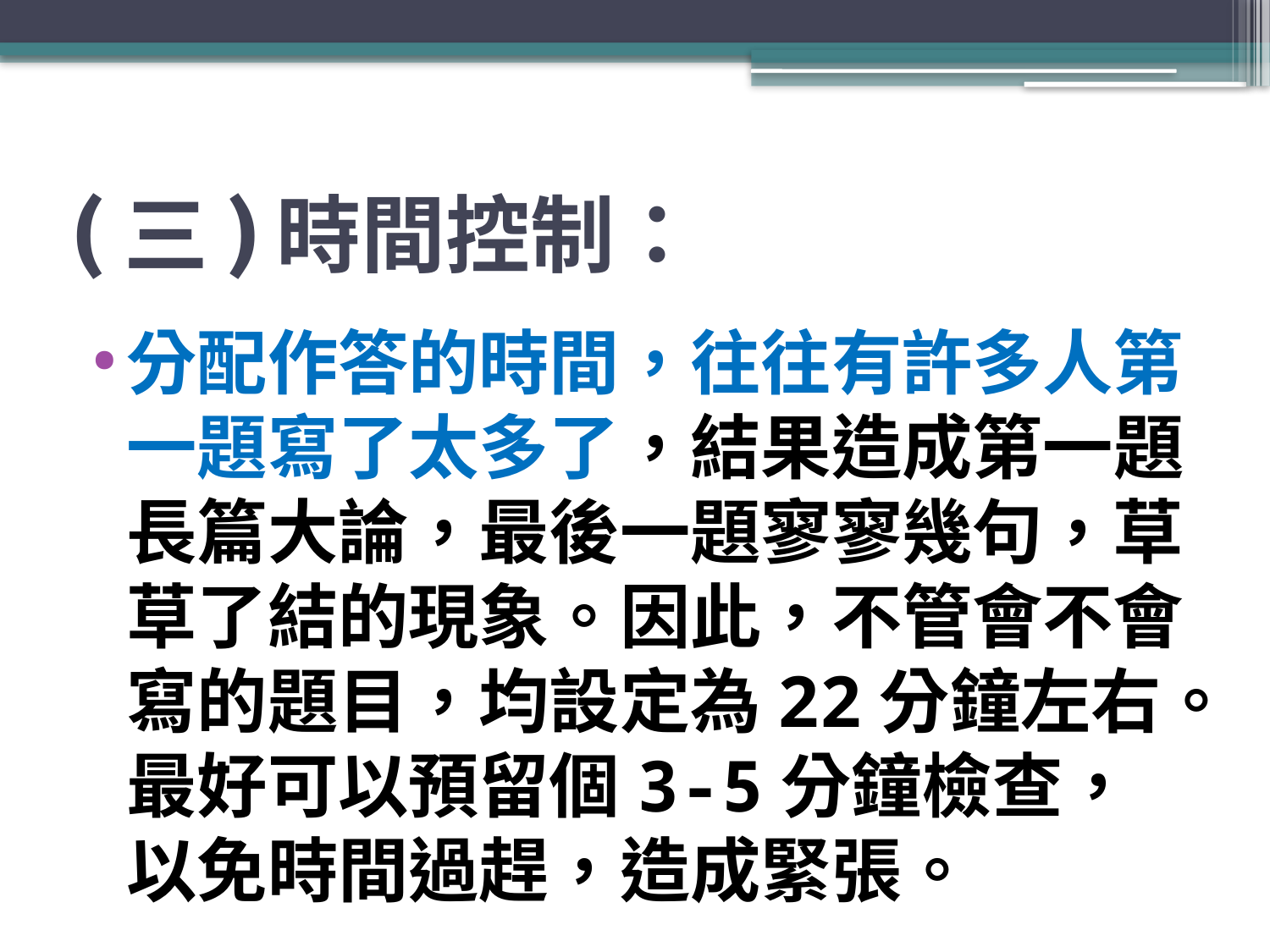

# (三)時間控制：
分配作答的時間，往往有許多人第一題寫了太多了，結果造成第一題長篇大論，最後一題寥寥幾句，草草了結的現象。因此，不管會不會寫的題目，均設定為22分鐘左右。最好可以預留個3-5分鐘檢查，以免時間過趕，造成緊張。